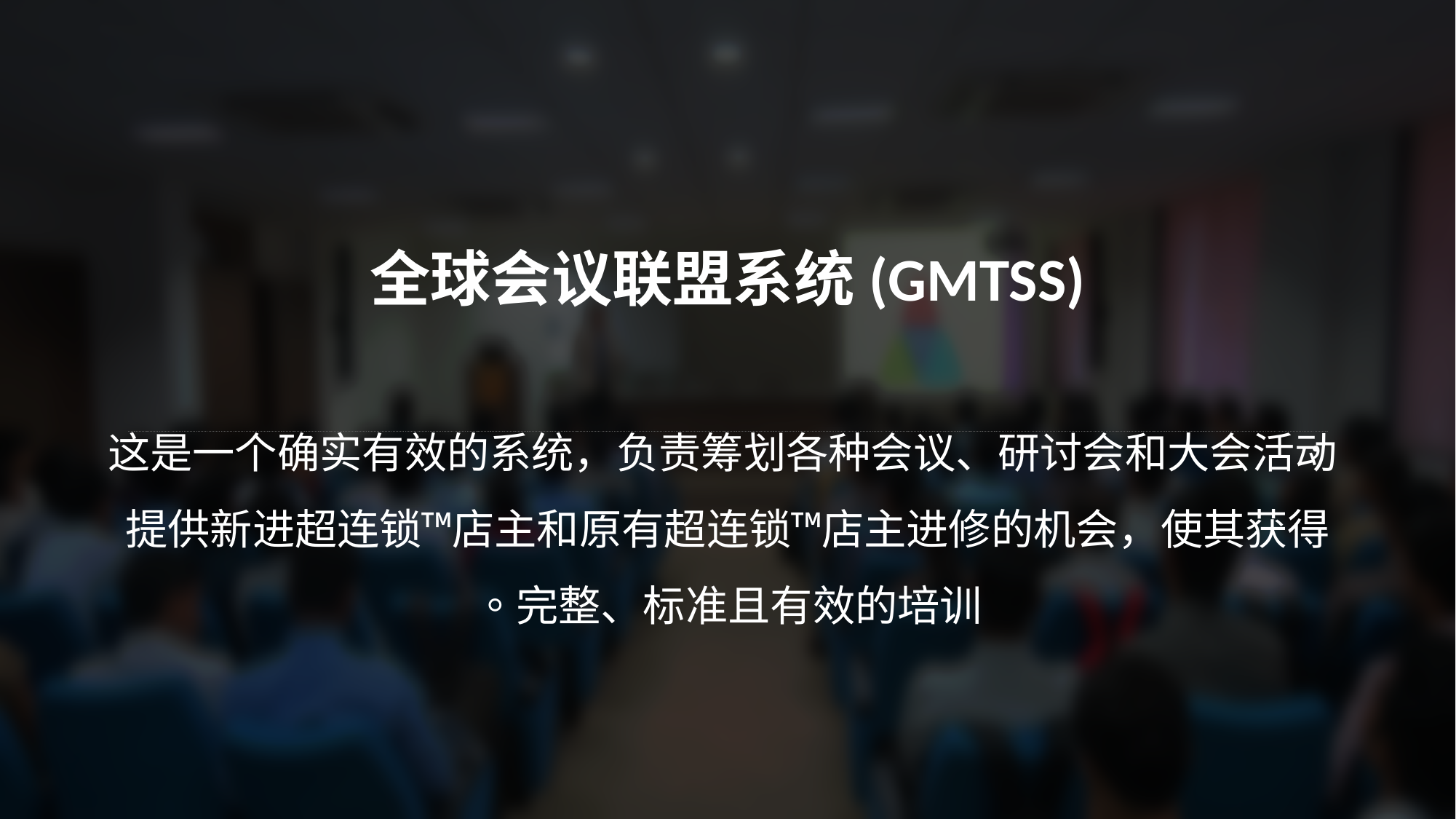

全球会议联盟系统(GMTSS)
这是一个确实有效的系统，负责筹划各种会议、研讨会和大会活动，
提供新进超连锁™店主和原有超连锁™店主进修的机会，使其获得
完整、标准且有效的培训。